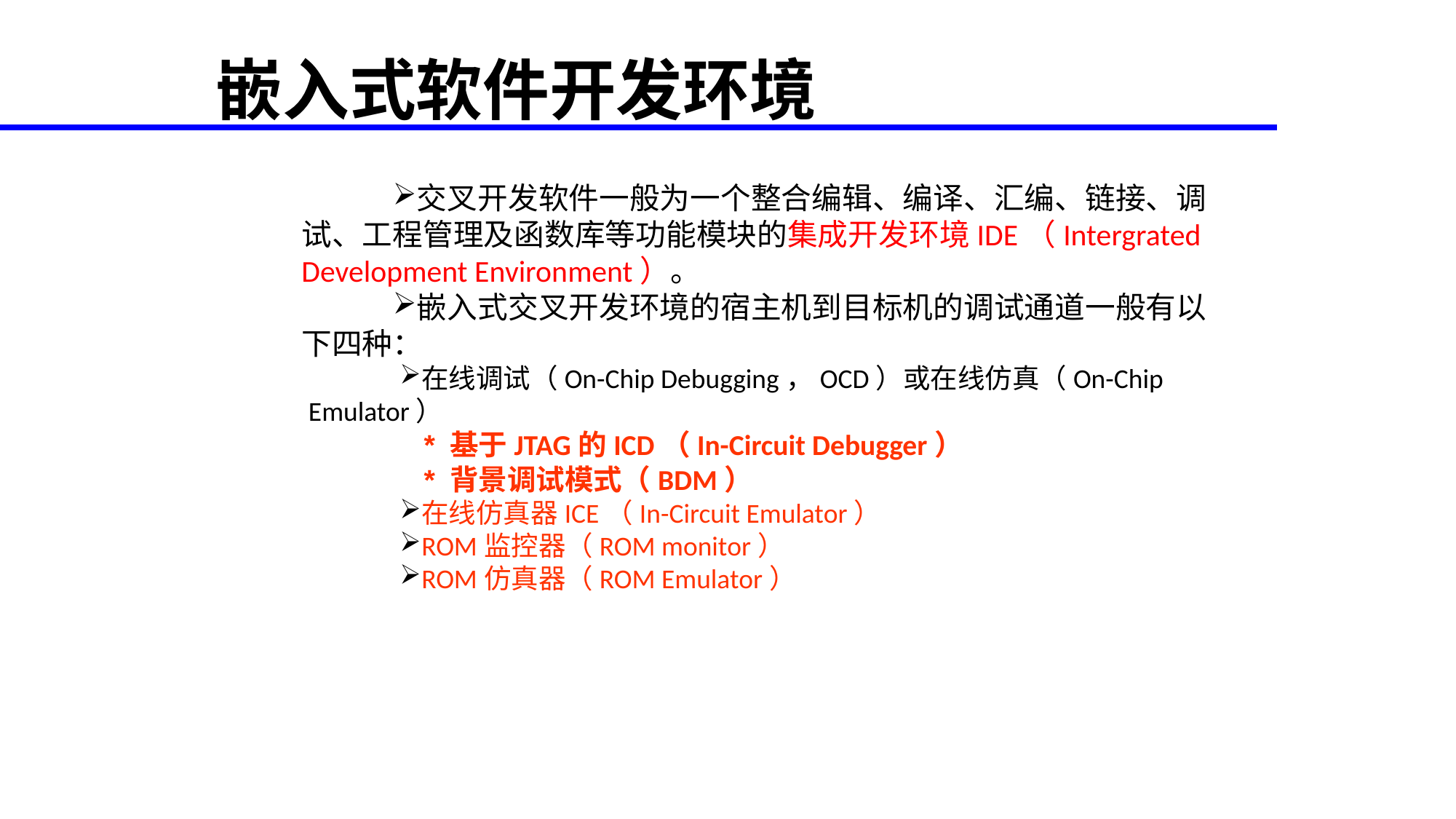

嵌入式软件开发环境
交叉开发软件一般为一个整合编辑、编译、汇编、链接、调试、工程管理及函数库等功能模块的集成开发环境IDE（Intergrated Development Environment）。
嵌入式交叉开发环境的宿主机到目标机的调试通道一般有以下四种：
在线调试（On-Chip Debugging，OCD）或在线仿真（On-Chip Emulator）
   * 基于JTAG的ICD（In-Circuit Debugger）
   * 背景调试模式（BDM）
在线仿真器ICE（In-Circuit Emulator）
ROM监控器（ROM monitor）
ROM仿真器（ROM Emulator）
46